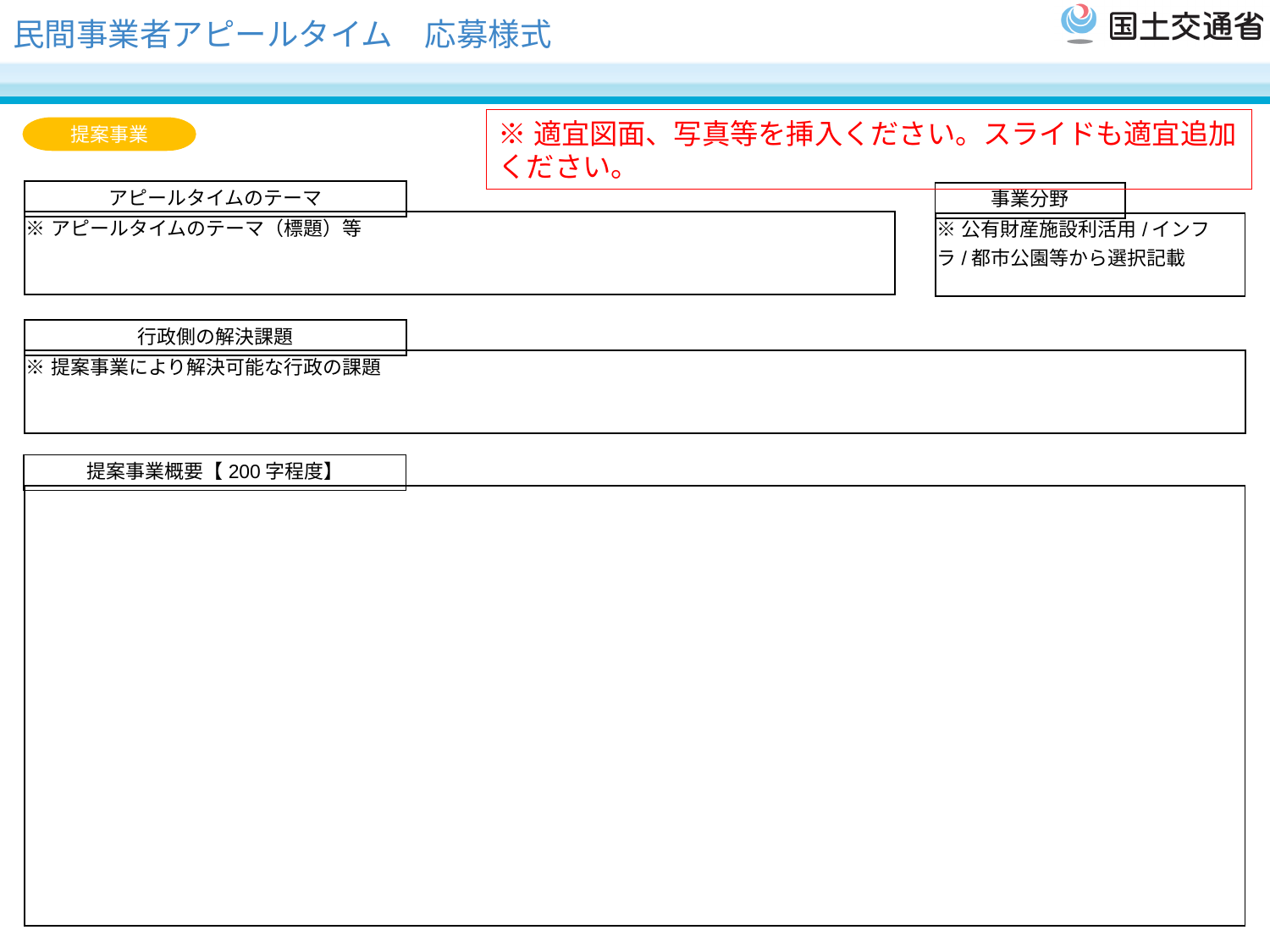

民間事業者アピールタイム　応募様式
※適宜図面、写真等を挿入ください。スライドも適宜追加ください。
提案事業
| アピールタイムのテーマ |
| --- |
| 事業分野 |
| --- |
| ※アピールタイムのテーマ（標題）等 |
| --- |
| ※公有財産施設利活用/インフラ/都市公園等から選択記載 |
| --- |
| 行政側の解決課題 |
| --- |
| ※提案事業により解決可能な行政の課題 |
| --- |
| 提案事業概要【200字程度】 |
| --- |
|  |
| --- |